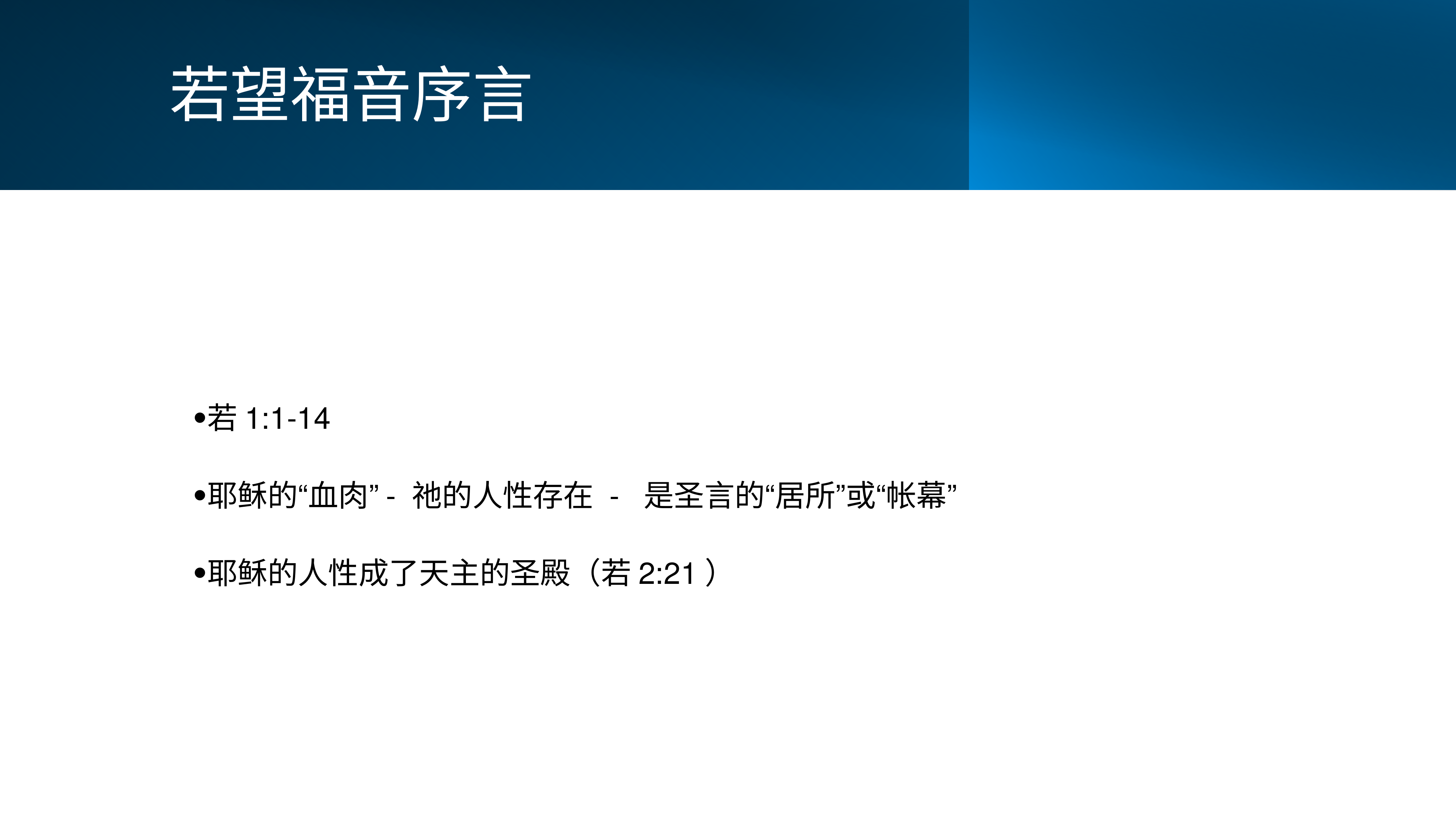

# 若望福音序言
若1:1-14
耶稣的“血肉”- 祂的人性存在 -  是圣言的“居所”或“帐幕”
耶稣的人性成了天主的圣殿（若2:21）